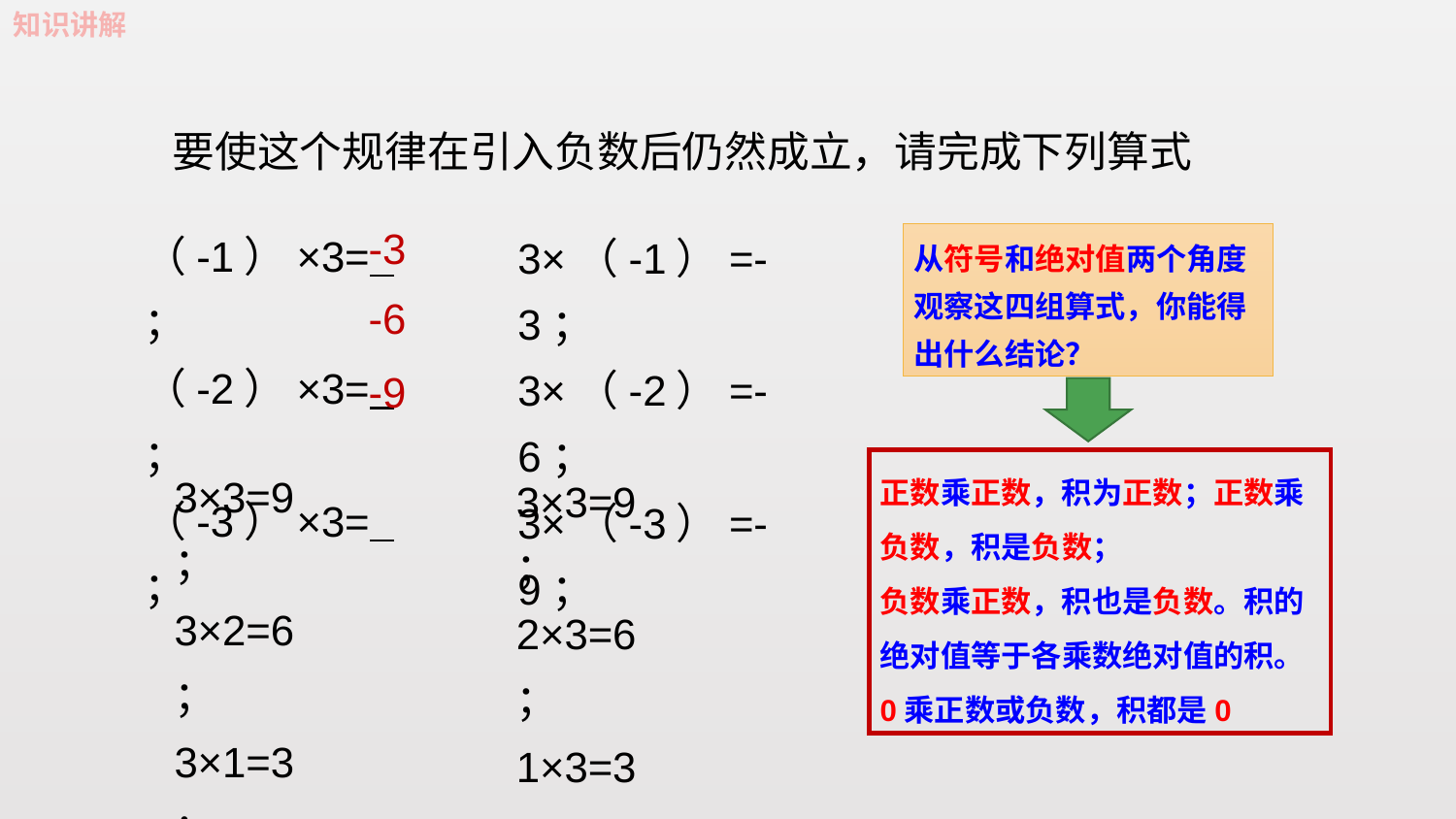

知识讲解
要使这个规律在引入负数后仍然成立，请完成下列算式
-3
（-1）×3=   ；
（-2）×3=   ；
（-3）×3=   ；
3×（-1）=-3；
3×（-2）=-6；
3×（-3）=-9；
从符号和绝对值两个角度观察这四组算式，你能得出什么结论？
-6
-9

3×3=9；
3×2=6；
3×1=3；
3×0=0.
正数乘正数，积为正数；正数乘负数，积是负数；
负数乘正数，积也是负数。积的绝对值等于各乘数绝对值的积。
0乘正数或负数，积都是0
3×3=9；
2×3=6；
1×3=3；
0×3=0.